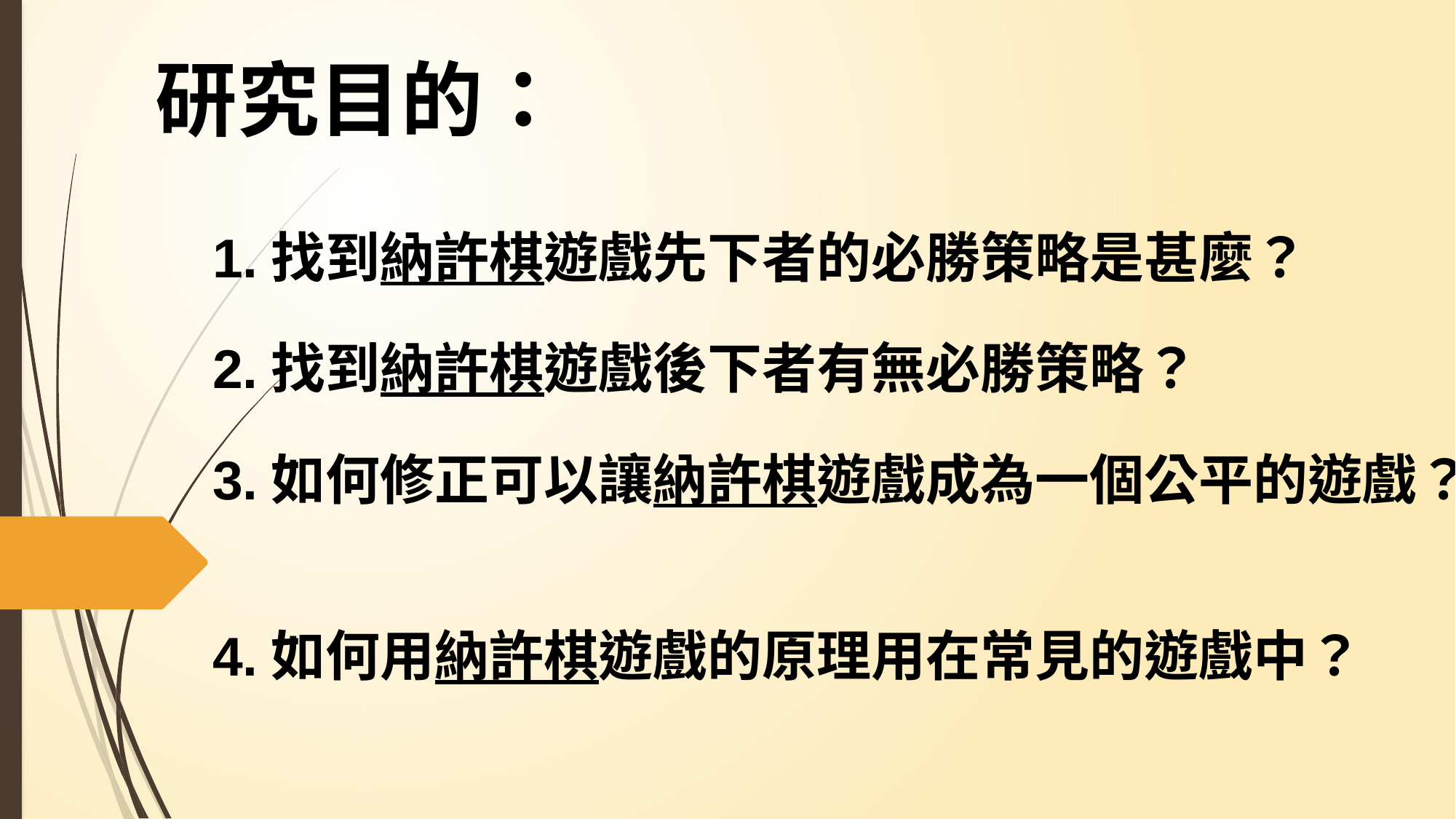

# 研究目的：
1.找到納許棋遊戲先下者的必勝策略是甚麼？
2.找到納許棋遊戲後下者有無必勝策略？
3.如何修正可以讓納許棋遊戲成為一個公平的遊戲？
4.如何用納許棋遊戲的原理用在常見的遊戲中？